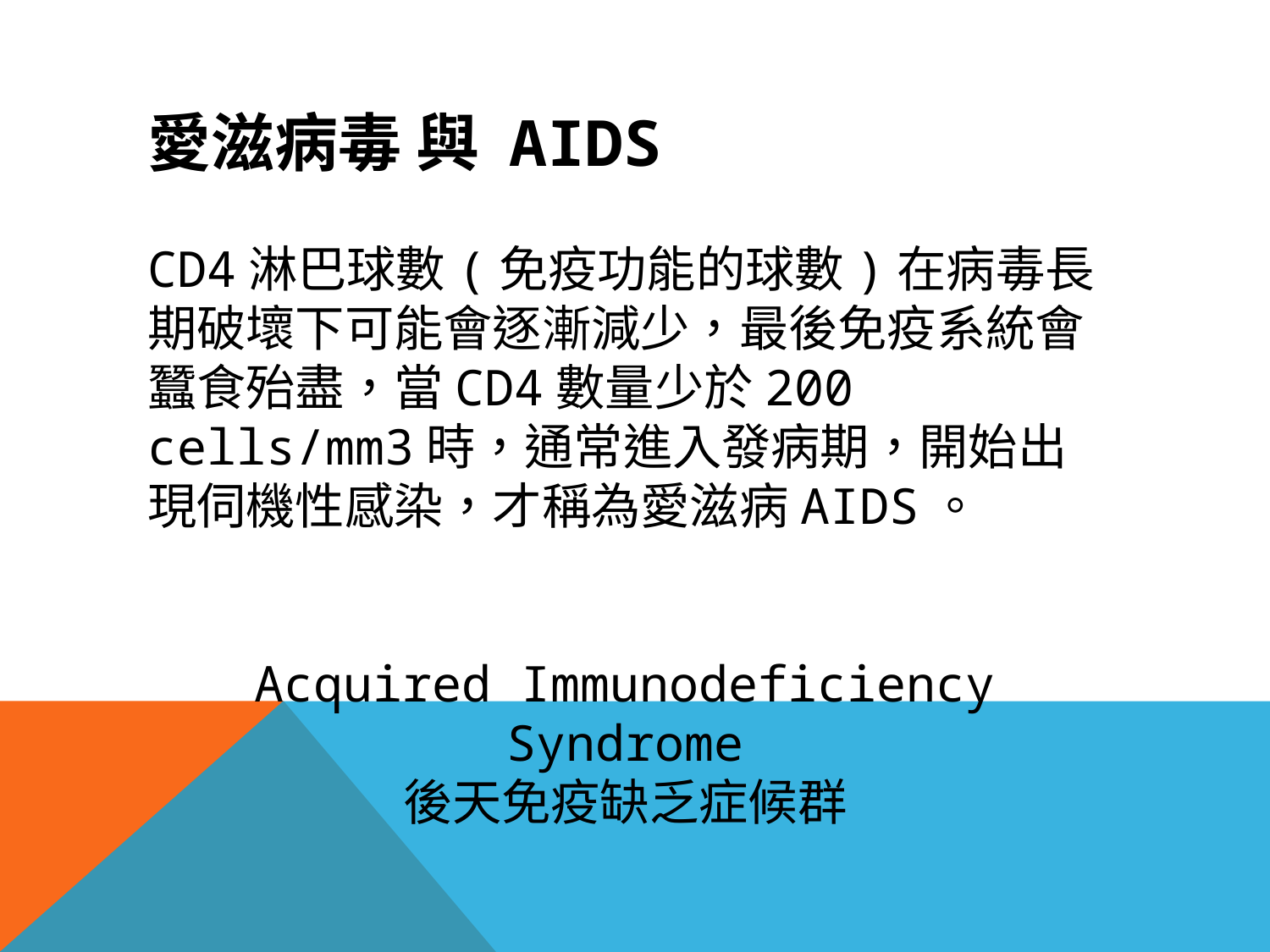

愛滋病毒 與 AIDS

CD4淋巴球數(免疫功能的球數)在病毒長期破壞下可能會逐漸減少，最後免疫系統會蠶食殆盡，當CD4數量少於200 cells/mm3時，通常進入發病期，開始出現伺機性感染，才稱為愛滋病AIDS。

Acquired Immunodeficiency Syndrome
後天免疫缺乏症候群